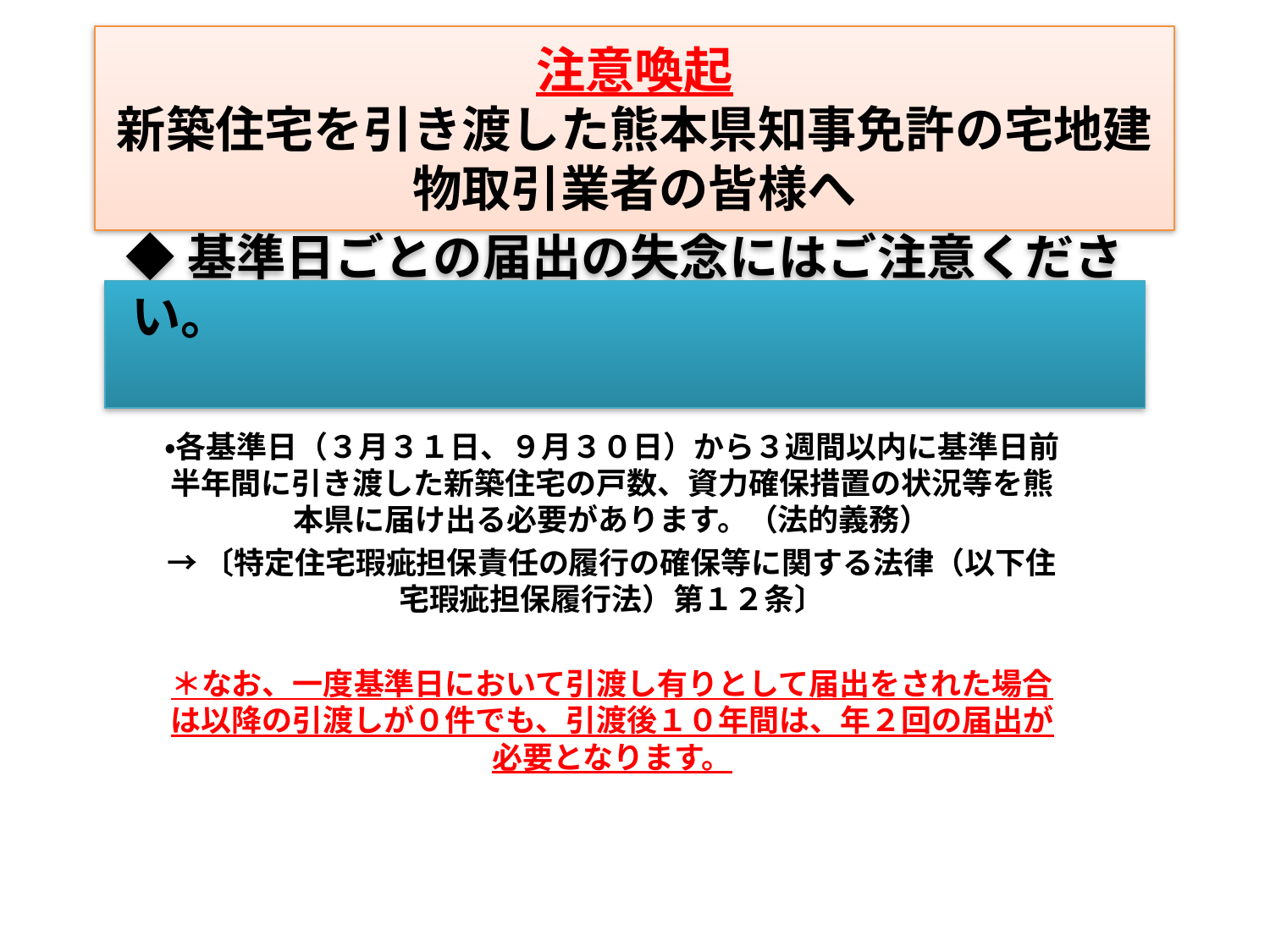

# 注意喚起 新築住宅を引き渡した熊本県知事免許の宅地建物取引業者の皆様へ
◆基準日ごとの届出の失念にはご注意ください。

・各基準日（３月３１日、９月３０日）から３週間以内に基準日前半年間に引き渡した新築住宅の戸数、資力確保措置の状況等を熊本県に届け出る必要があります。（法的義務）
→〔特定住宅瑕疵担保責任の履行の確保等に関する法律（以下住宅瑕疵担保履行法）第１２条〕

＊なお、一度基準日において引渡し有りとして届出をされた場合は以降の引渡しが０件でも、引渡後１０年間は、年２回の届出が必要となります。